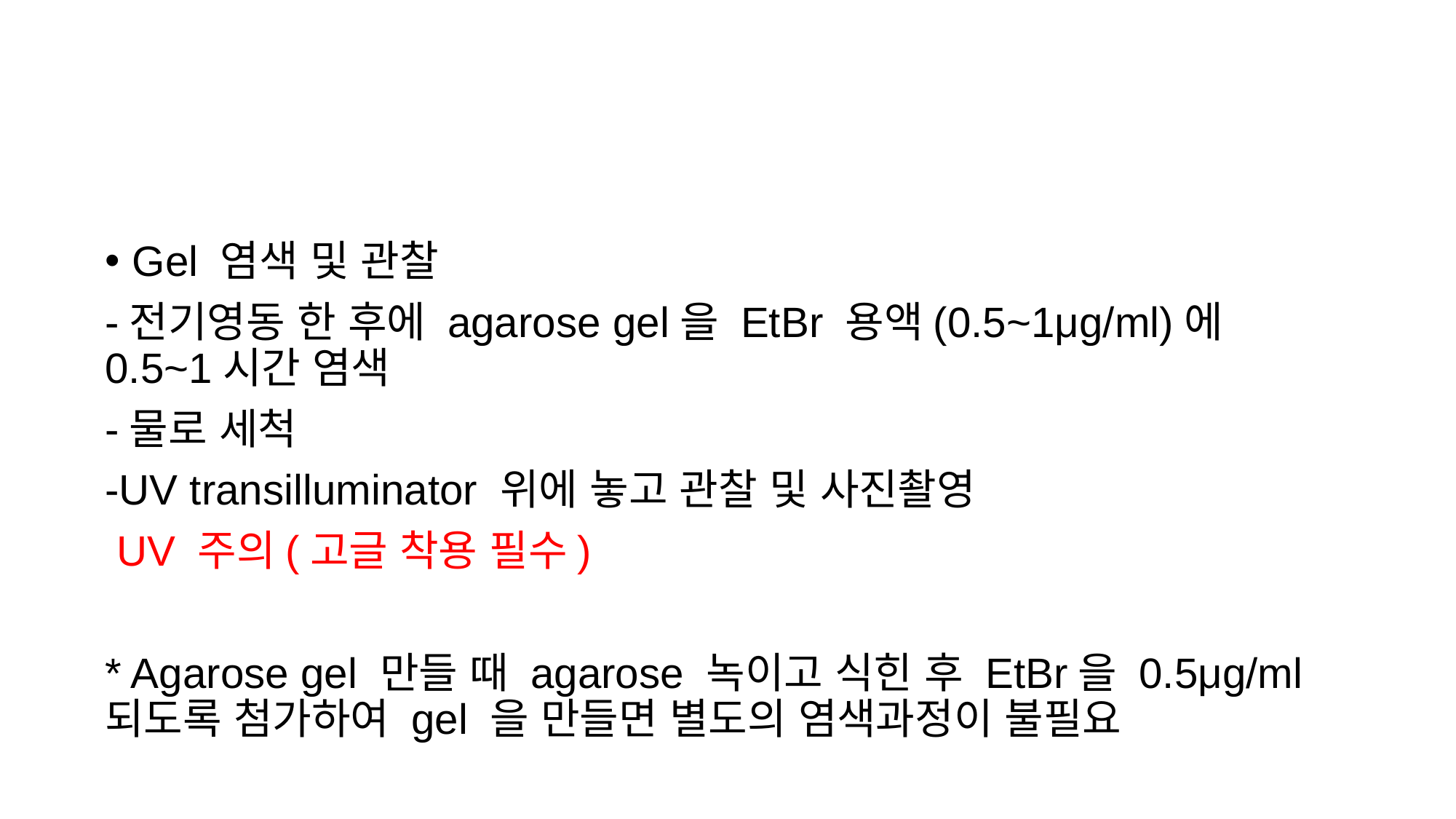

Gel 염색 및 관찰
-전기영동 한 후에 agarose gel을 EtBr 용액(0.5~1μg/ml)에 0.5~1시간 염색
-물로 세척
-UV transilluminator 위에 놓고 관찰 및 사진촬영
 UV 주의(고글 착용 필수)

* Agarose gel 만들 때 agarose 녹이고 식힌 후 EtBr을 0.5μg/ml 되도록 첨가하여 gel 을 만들면 별도의 염색과정이 불필요